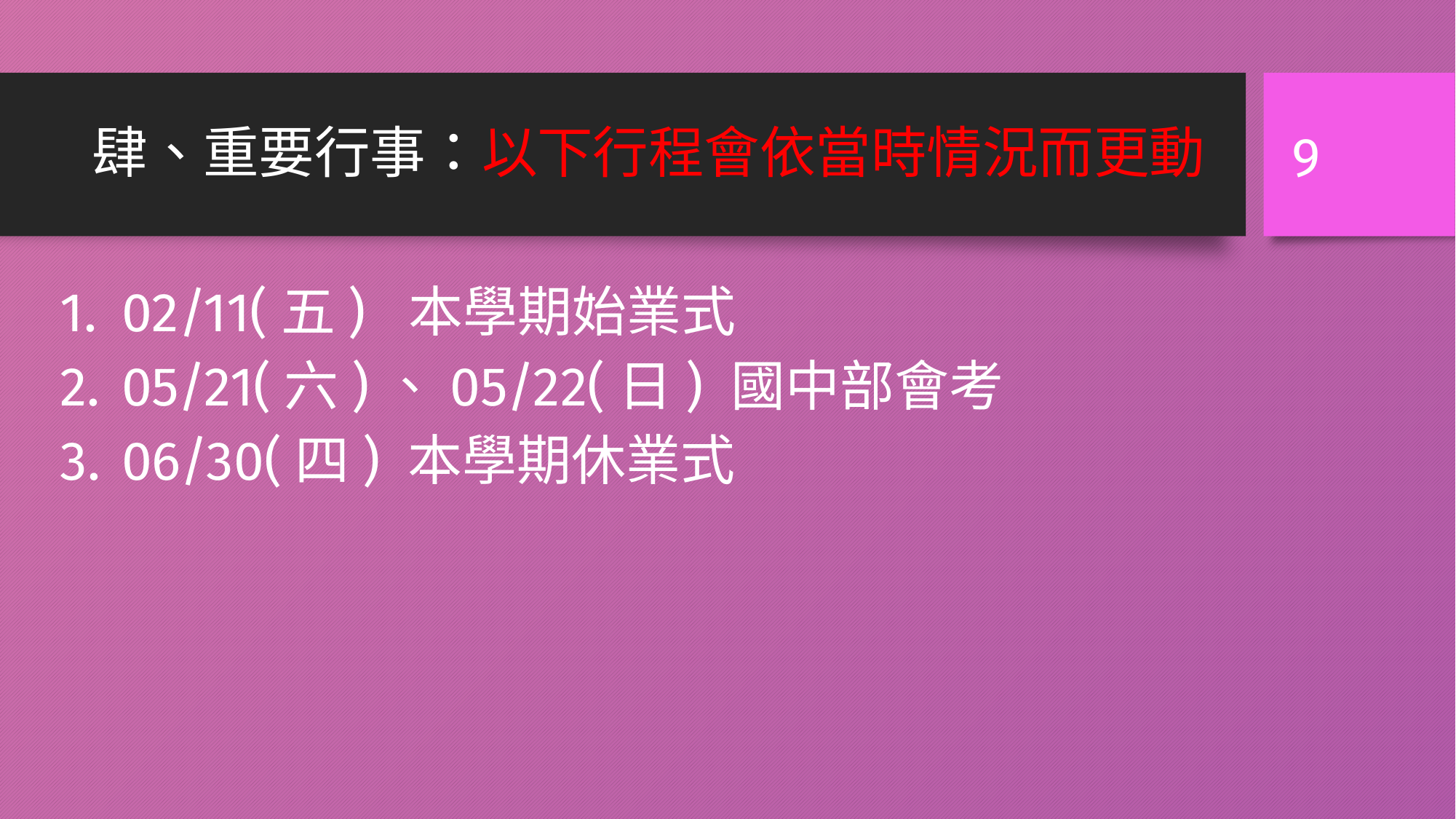

9
# 肆、重要行事：以下行程會依當時情況而更動
02/11(五)  本學期始業式
05/21(六)、05/22(日) 國中部會考
06/30(四) 本學期休業式